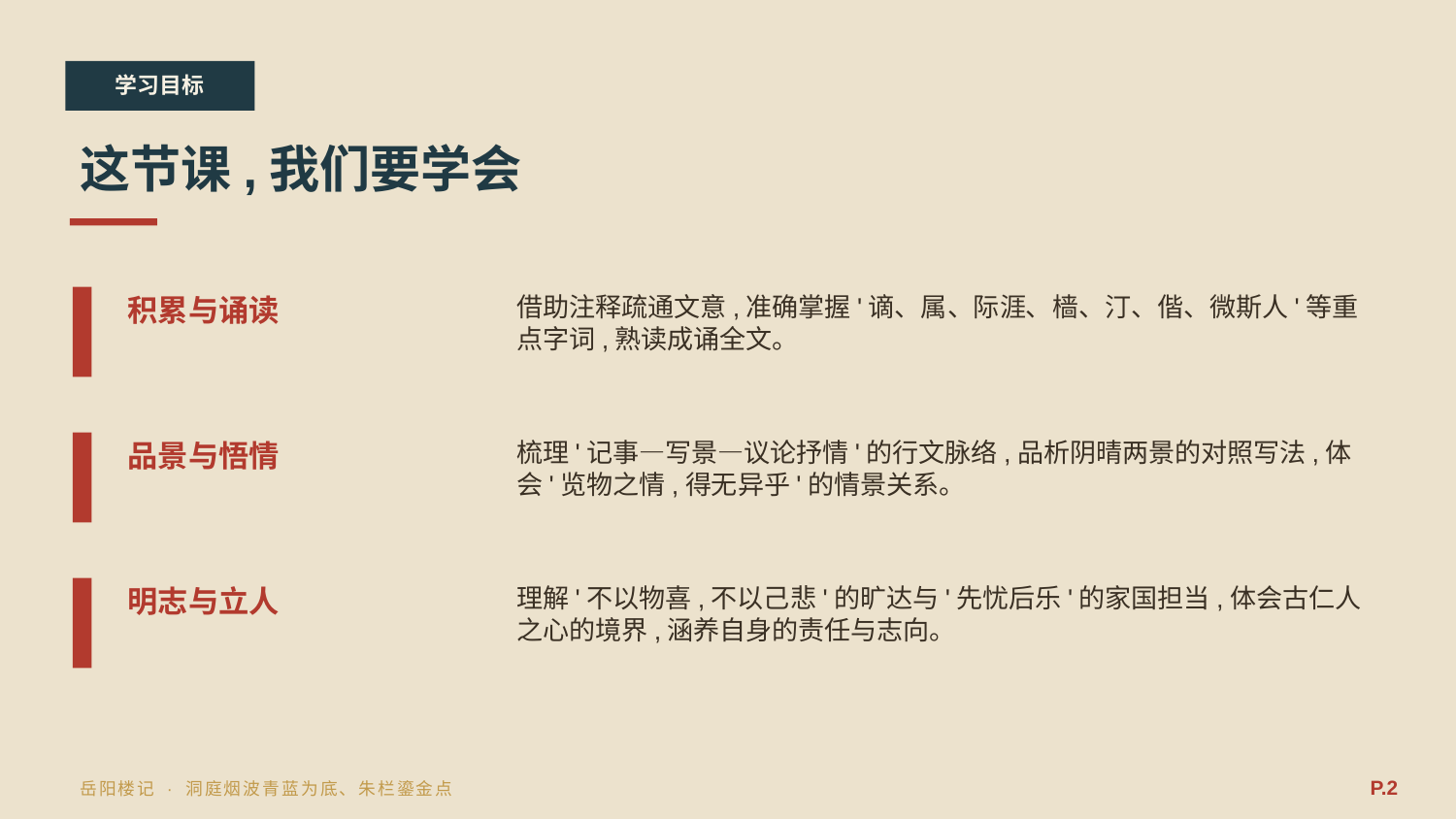

学习目标

这节课,我们要学会

积累与诵读
借助注释疏通文意,准确掌握'谪、属、际涯、樯、汀、偕、微斯人'等重点字词,熟读成诵全文。

品景与悟情
梳理'记事—写景—议论抒情'的行文脉络,品析阴晴两景的对照写法,体会'览物之情,得无异乎'的情景关系。

明志与立人
理解'不以物喜,不以己悲'的旷达与'先忧后乐'的家国担当,体会古仁人之心的境界,涵养自身的责任与志向。

P.2
岳阳楼记 · 洞庭烟波青蓝为底、朱栏鎏金点